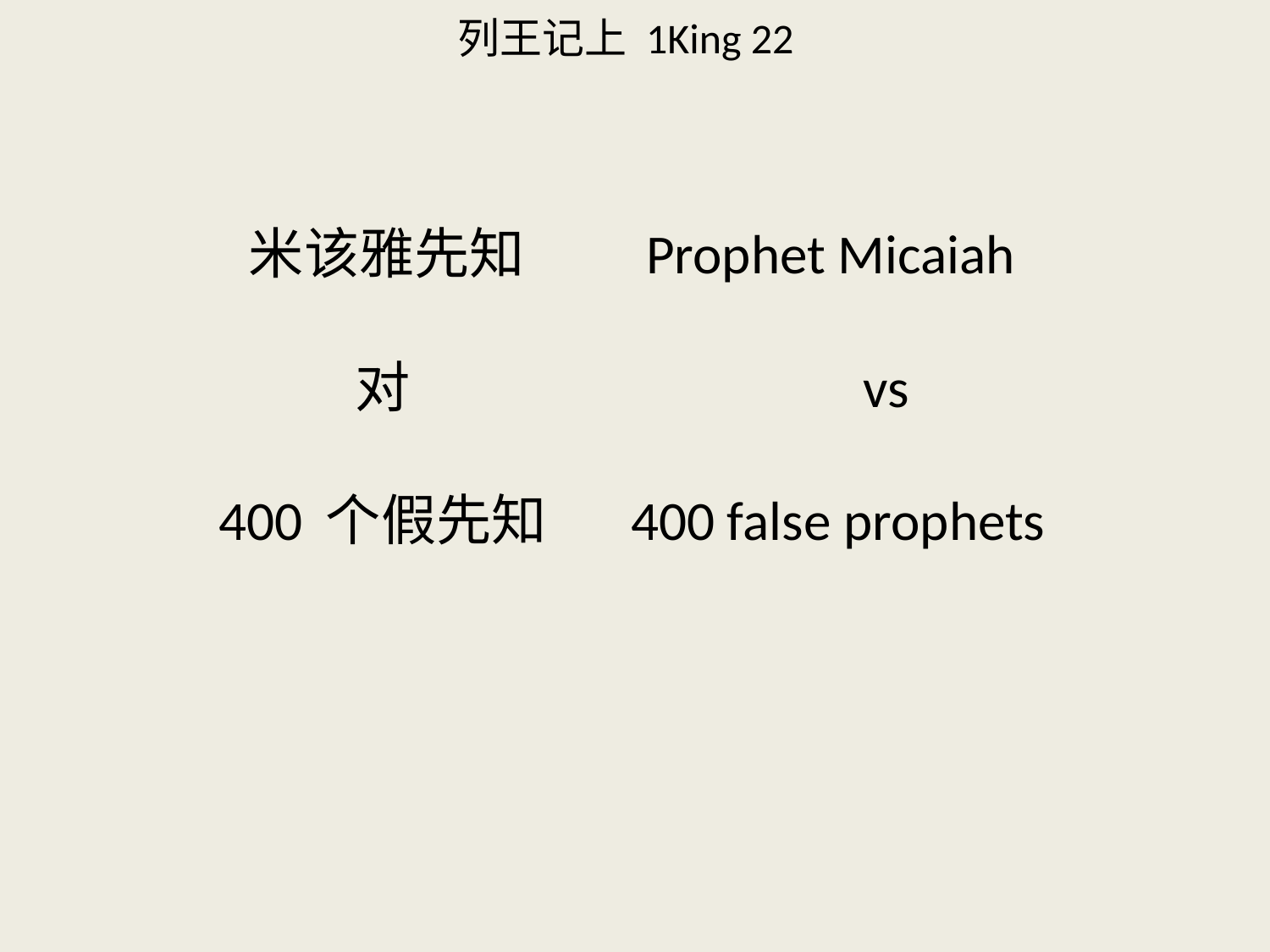

# 列王记上 1King 22

米该雅先知        Prophet Micaiah
对				vs
400个假先知     400 false prophets